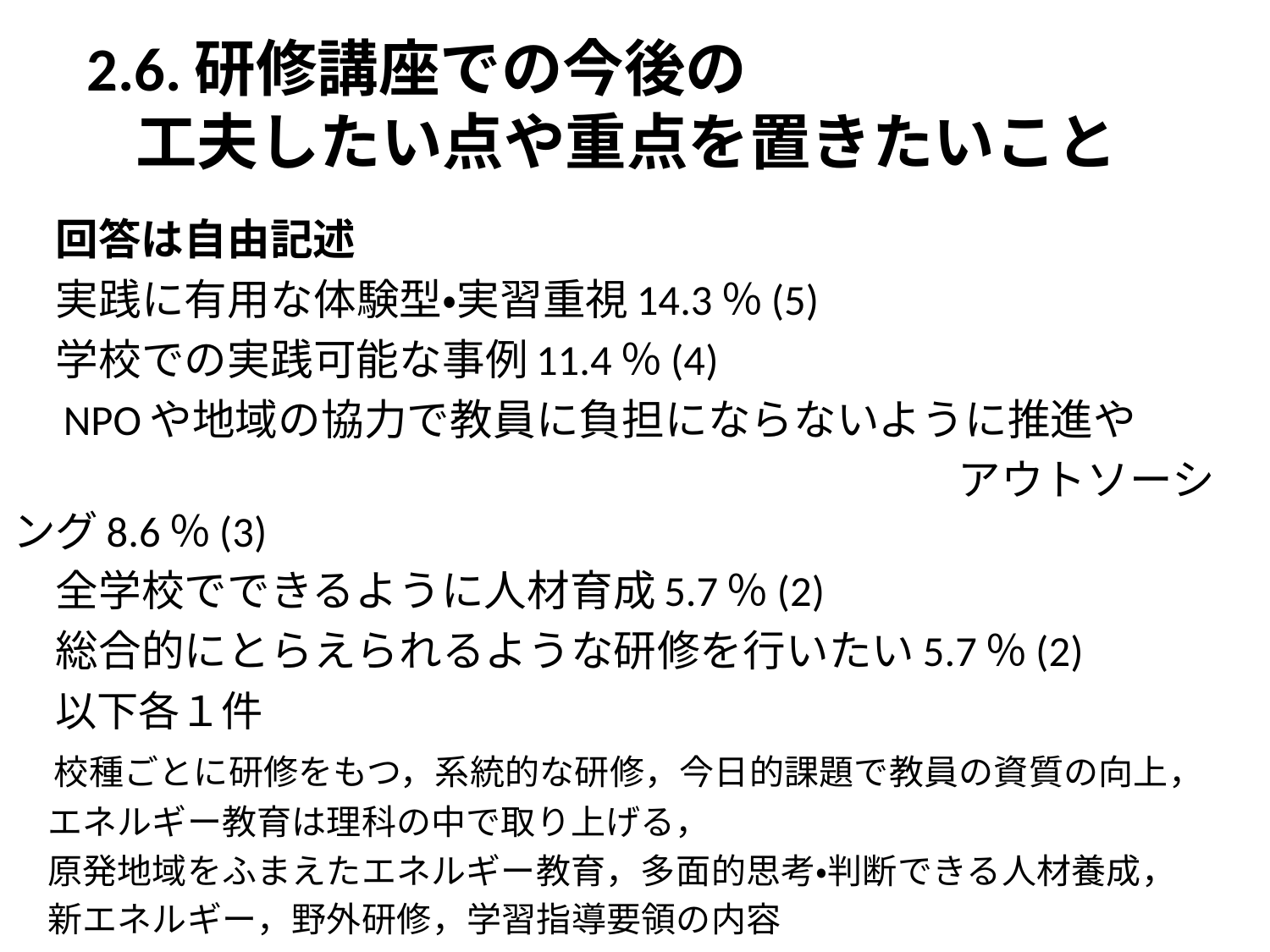

# 2.6.研修講座での今後の 　　工夫したい点や重点を置きたいこと
　回答は自由記述
　実践に有用な体験型・実習重視14.3％(5)
　学校での実践可能な事例11.4％(4)
　NPOや地域の協力で教員に負担にならないように推進や
　　　　　　　　　　　　　　　　　　　　　　アウトソーシング8.6％(3)
　全学校でできるように人材育成5.7％(2)
　総合的にとらえられるような研修を行いたい5.7％(2)
　以下各１件
　校種ごとに研修をもつ，系統的な研修，今日的課題で教員の資質の向上，
　エネルギー教育は理科の中で取り上げる，
　原発地域をふまえたエネルギー教育，多面的思考・判断できる人材養成，
　新エネルギー，野外研修，学習指導要領の内容